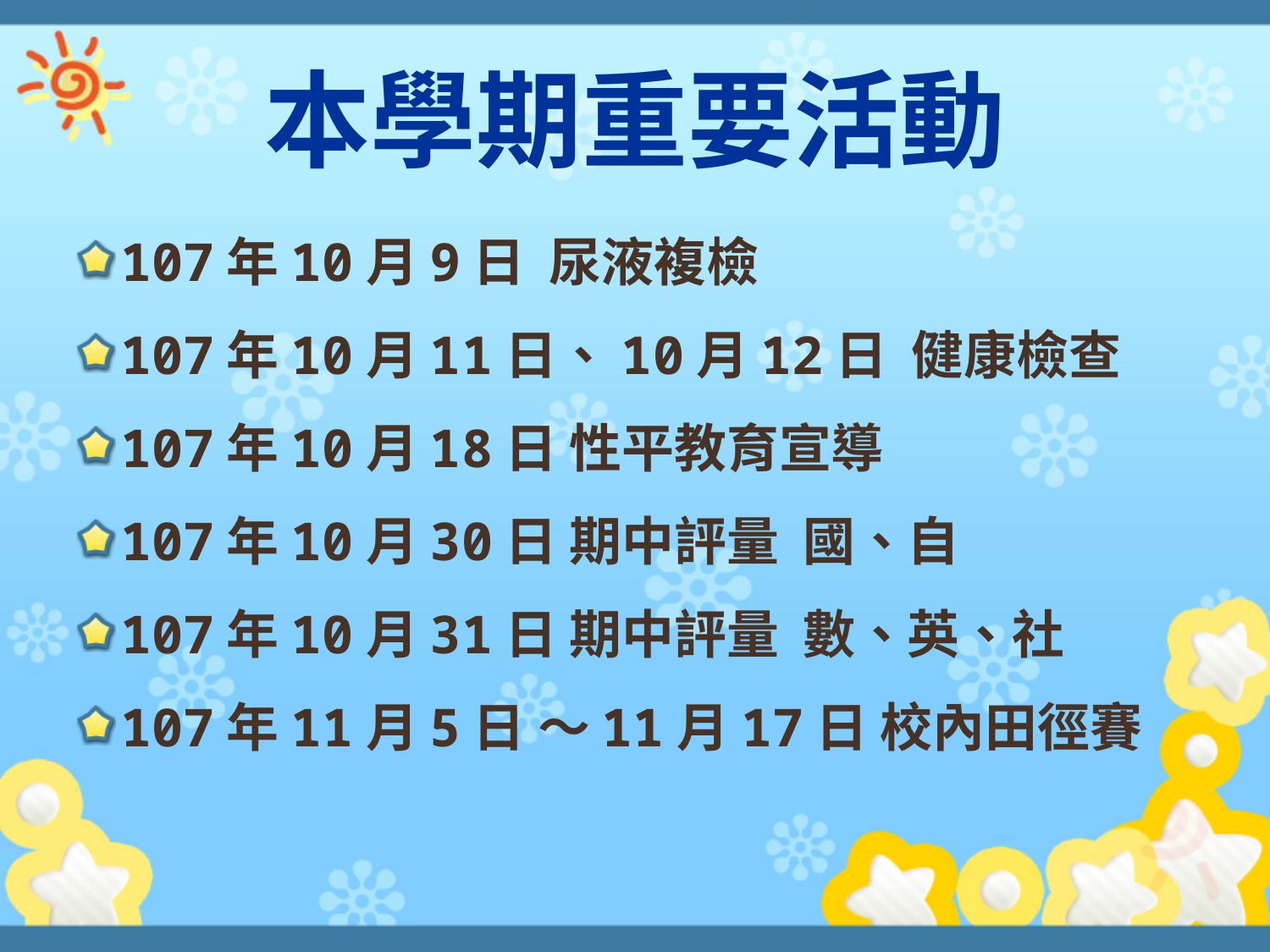

# 本學期重要活動
107年10月9日  尿液複檢
107年10月11日、10月12日  健康檢查
107年10月18日 性平教育宣導
107年10月30日 期中評量  國、自
107年10月31日 期中評量  數、英、社
107年11月5日 〜11月17日 校內田徑賽